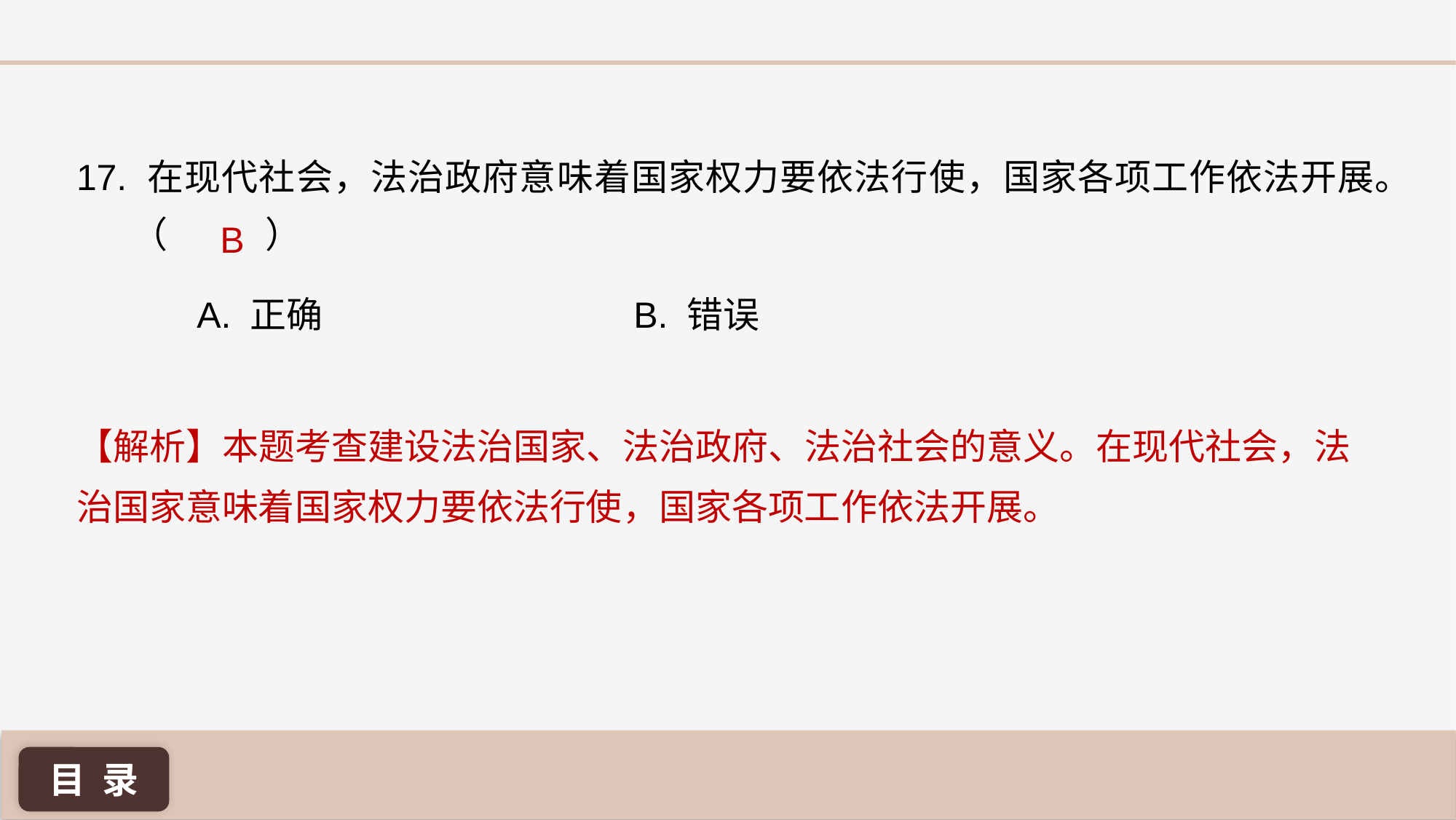

17. 在现代社会，法治政府意味着国家权力要依法行使，国家各项工作依法开展。（            ）
B
A. 正确 			B. 错误
【解析】本题考查建设法治国家、法治政府、法治社会的意义。在现代社会，法治国家意味着国家权力要依法行使，国家各项工作依法开展。